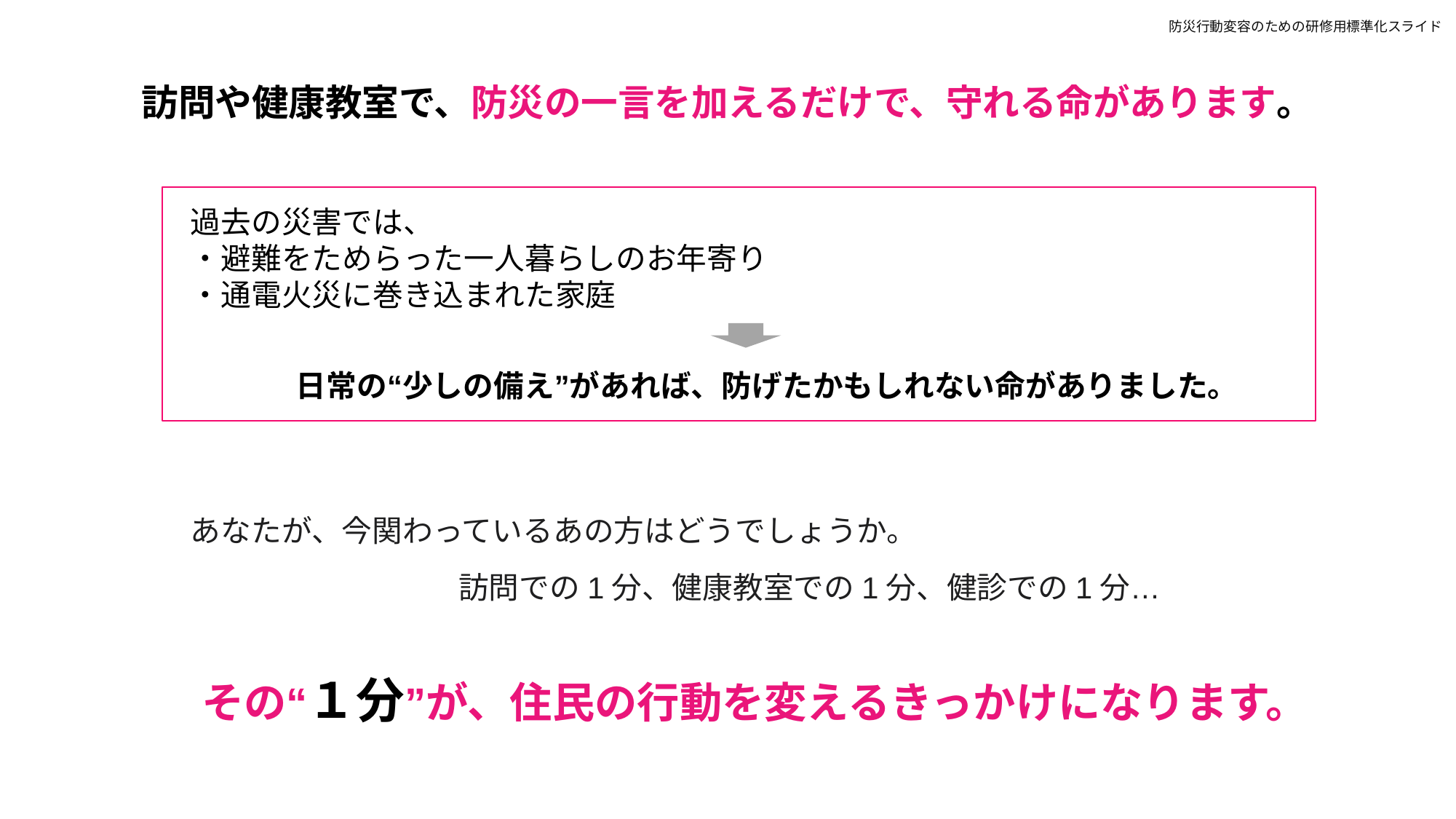

防災行動変容のための研修用標準化スライド
訪問や健康教室で、防災の一言を加えるだけで、守れる命があります。

過去の災害では、
・避難をためらった一人暮らしのお年寄り
・通電火災に巻き込まれた家庭
日常の“少しの備え”があれば、防げたかもしれない命がありました。

あなたが、今関わっているあの方はどうでしょうか。

	訪問での1分、健康教室での1分、健診での1分…

その“１分”が、住民の行動を変えるきっかけになります。